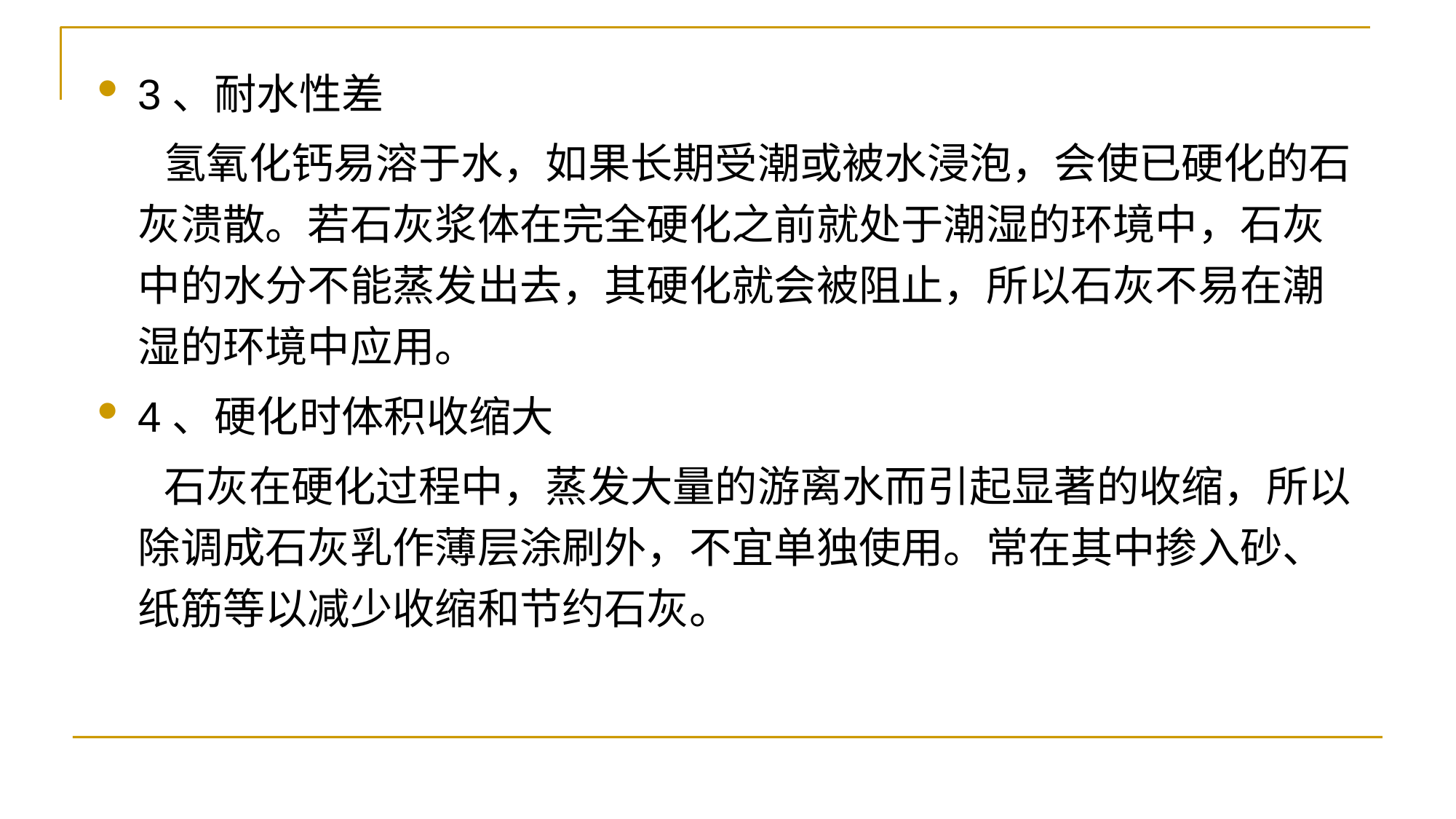

# 3、耐水性差
      氢氧化钙易溶于水，如果长期受潮或被水浸泡，会使已硬化的石灰溃散。若石灰浆体在完全硬化之前就处于潮湿的环境中，石灰中的水分不能蒸发出去，其硬化就会被阻止，所以石灰不易在潮湿的环境中应用。
4、硬化时体积收缩大
      石灰在硬化过程中，蒸发大量的游离水而引起显著的收缩，所以除调成石灰乳作薄层涂刷外，不宜单独使用。常在其中掺入砂、纸筋等以减少收缩和节约石灰。